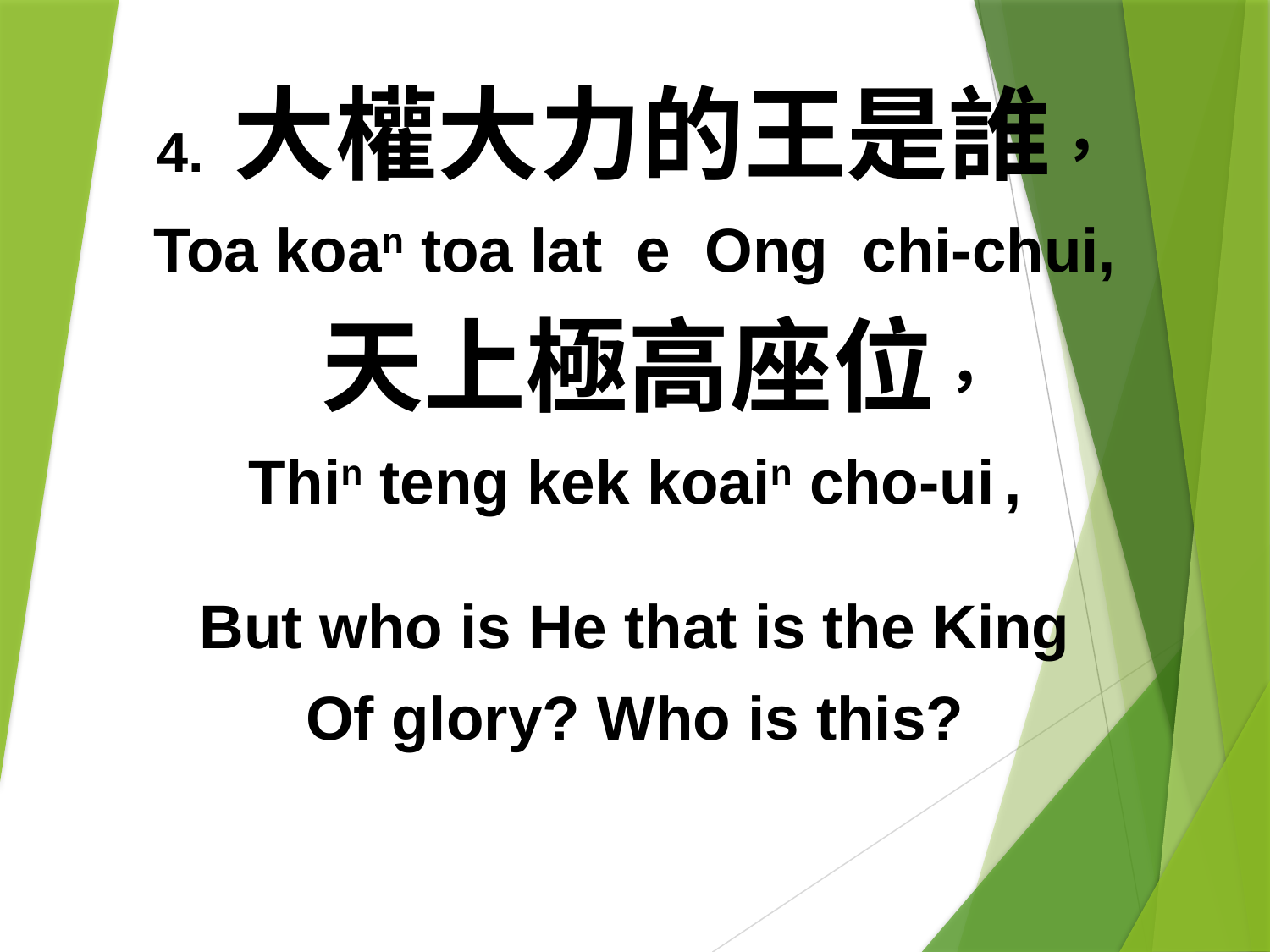

4. 大權大力的王是誰，
Toa koan toa lat  e  Ong  chi-chui,
 天上極高座位，
Thin teng kek koain cho-ui ,

But who is He that is the King
Of glory? Who is this?